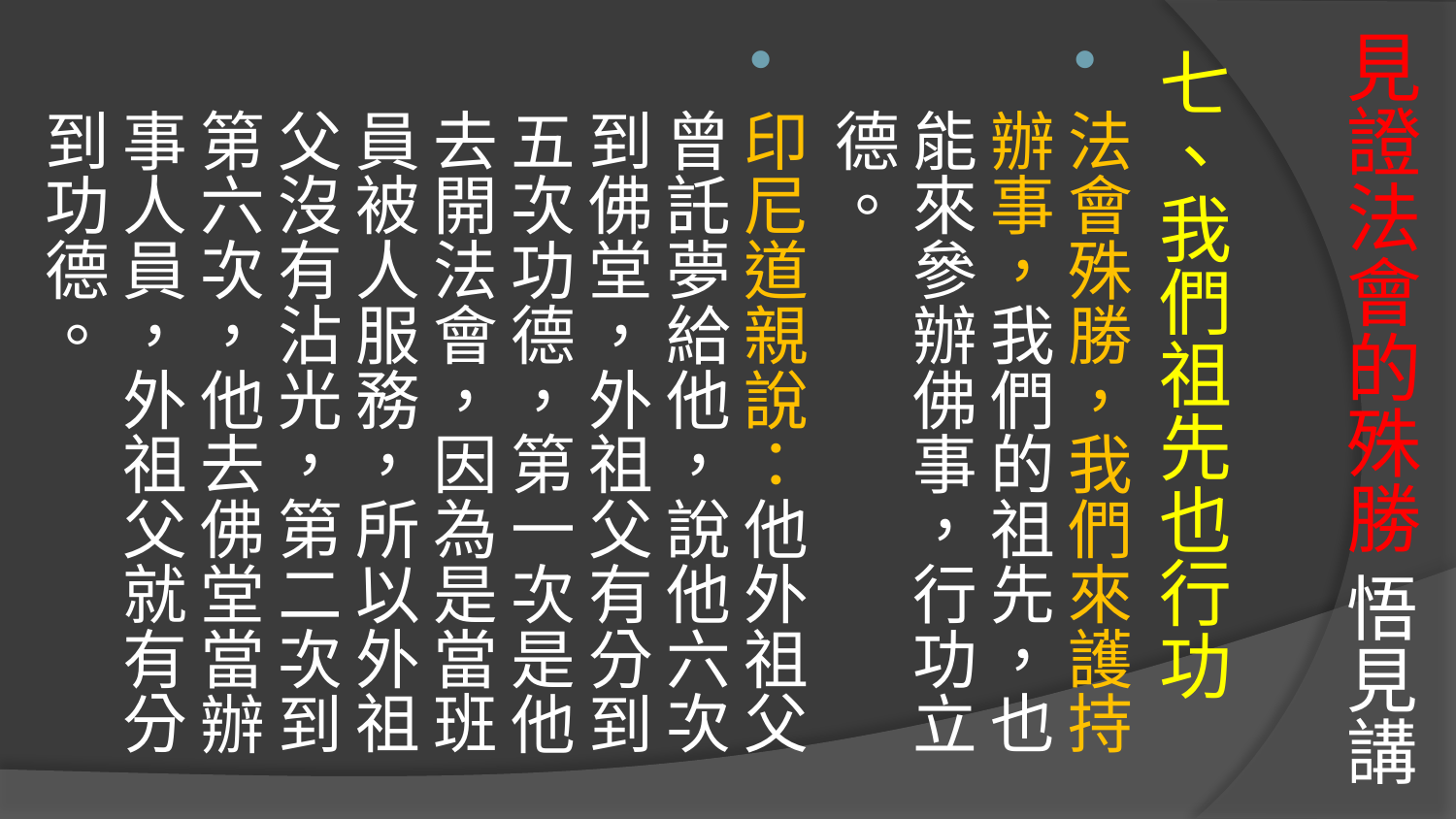

# 見證法會的殊勝 悟見講
七、我們祖先也行功
法會殊勝，我們來護持辦事，我們的祖先，也能來參辦佛事，行功立德。
印尼道親說：他外祖父曾託夢給他，說他六次到佛堂，外祖父有分到五次功德，第一次是他去開法會，因為是當班員被人服務，所以外祖父沒有沾光，第二次到第六次，他去佛堂當辦事人員，外祖父就有分到功德。